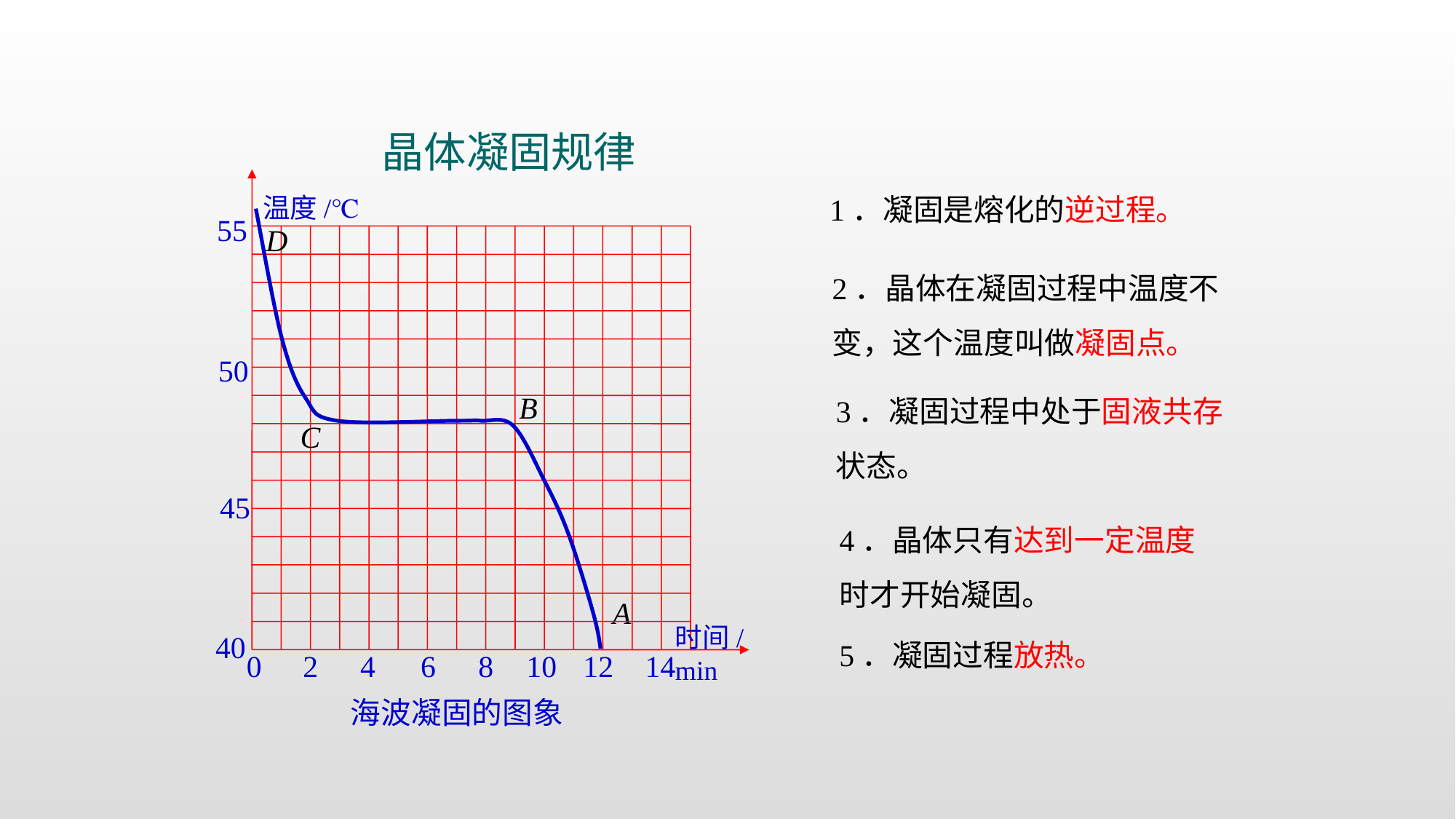

晶体凝固规律

温度/℃
55
50
45
时间/min
40
0
2
4
6
8
10
12
14
海波凝固的图象

D
B
C
1．凝固是熔化的逆过程。
2．晶体在凝固过程中温度不变，这个温度叫做凝固点。
3．凝固过程中处于固液共存状态。
4．晶体只有达到一定温度时才开始凝固。
A
5．凝固过程放热。